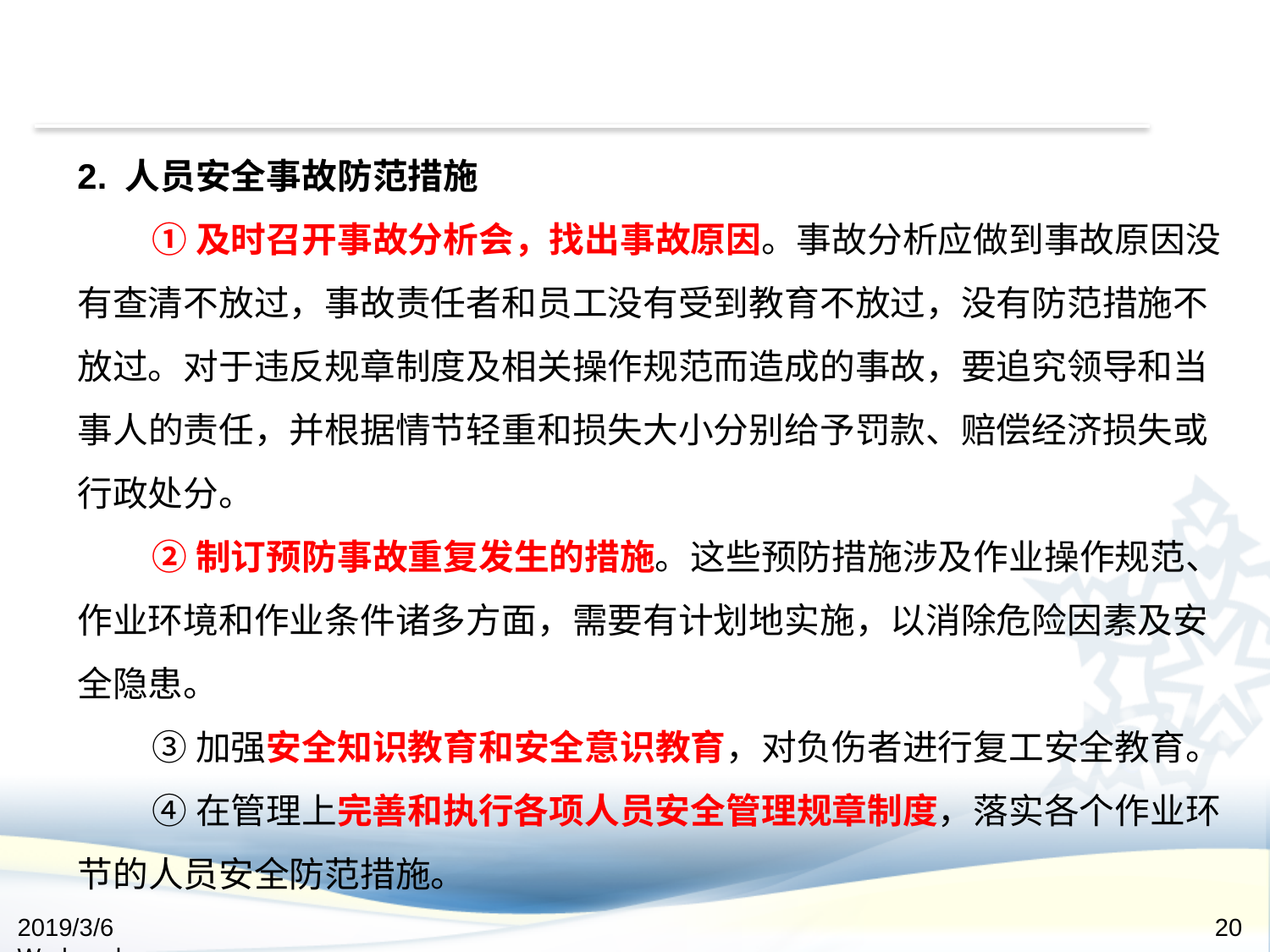

2. 人员安全事故防范措施
①及时召开事故分析会，找出事故原因。事故分析应做到事故原因没有查清不放过，事故责任者和员工没有受到教育不放过，没有防范措施不放过。对于违反规章制度及相关操作规范而造成的事故，要追究领导和当事人的责任，并根据情节轻重和损失大小分别给予罚款、赔偿经济损失或行政处分。
②制订预防事故重复发生的措施。这些预防措施涉及作业操作规范、作业环境和作业条件诸多方面，需要有计划地实施，以消除危险因素及安全隐患。
③加强安全知识教育和安全意识教育，对负伤者进行复工安全教育。
④在管理上完善和执行各项人员安全管理规章制度，落实各个作业环节的人员安全防范措施。